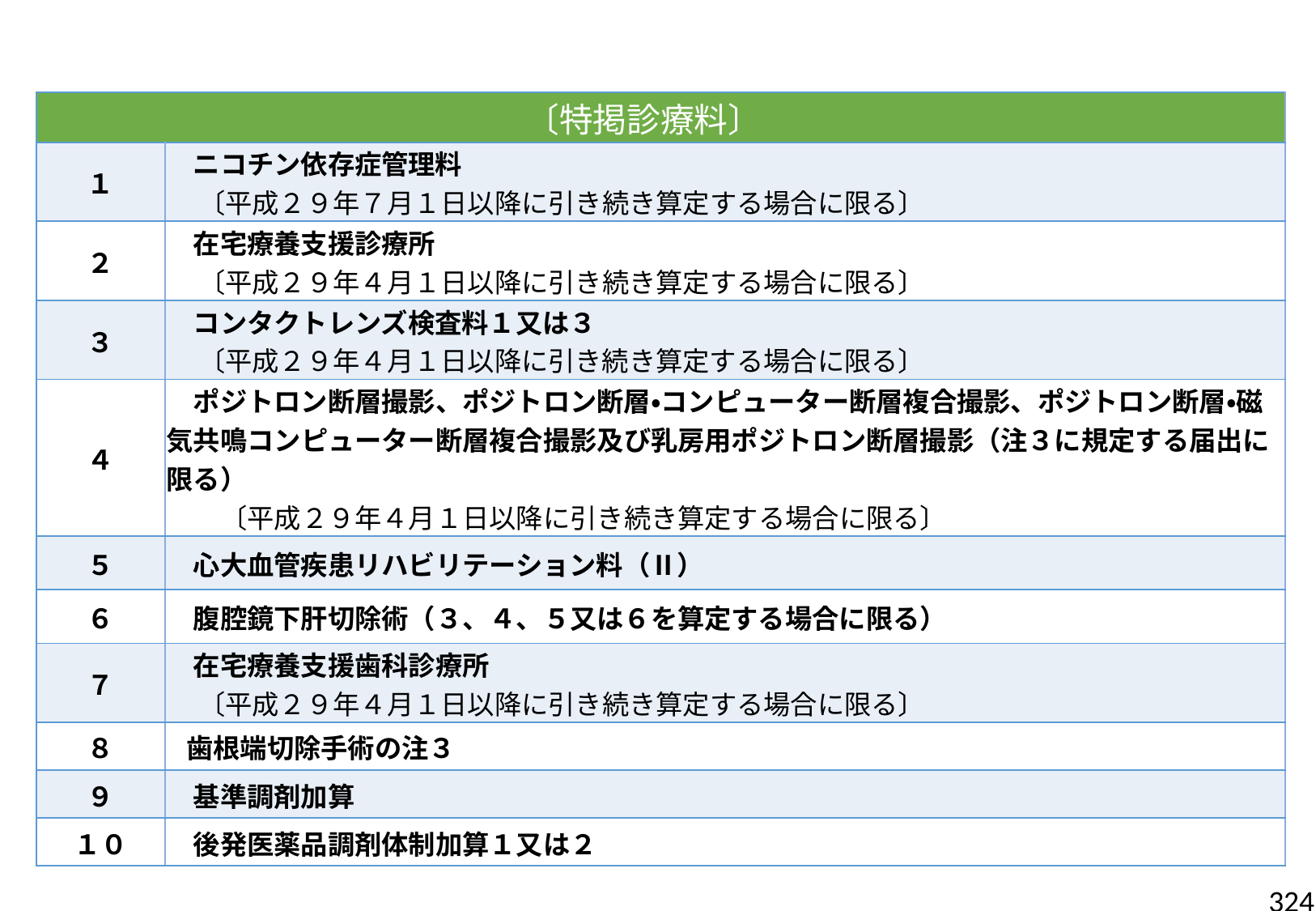

| 〔特掲診療料〕 |  |
| --- | --- |
| １ | ニコチン依存症管理料 〔平成２９年７月１日以降に引き続き算定する場合に限る〕 |
| ２ | 在宅療養支援診療所 〔平成２９年４月１日以降に引き続き算定する場合に限る〕 |
| ３ | コンタクトレンズ検査料１又は３ 〔平成２９年４月１日以降に引き続き算定する場合に限る〕 |
| ４ | ポジトロン断層撮影、ポジトロン断層・コンピューター断層複合撮影、ポジトロン断層・磁気共鳴コンピューター断層複合撮影及び乳房用ポジトロン断層撮影（注３に規定する届出に限る） 　　〔平成２９年４月１日以降に引き続き算定する場合に限る〕 |
| ５ | 心大血管疾患リハビリテーション料（Ⅱ） |
| ６ | 腹腔鏡下肝切除術（３、４、５又は６を算定する場合に限る） |
| ７ | 在宅療養支援歯科診療所 〔平成２９年４月１日以降に引き続き算定する場合に限る〕 |
| ８ | 歯根端切除手術の注３ |
| ９ | 基準調剤加算 |
| １０ | 後発医薬品調剤体制加算１又は２ |
324